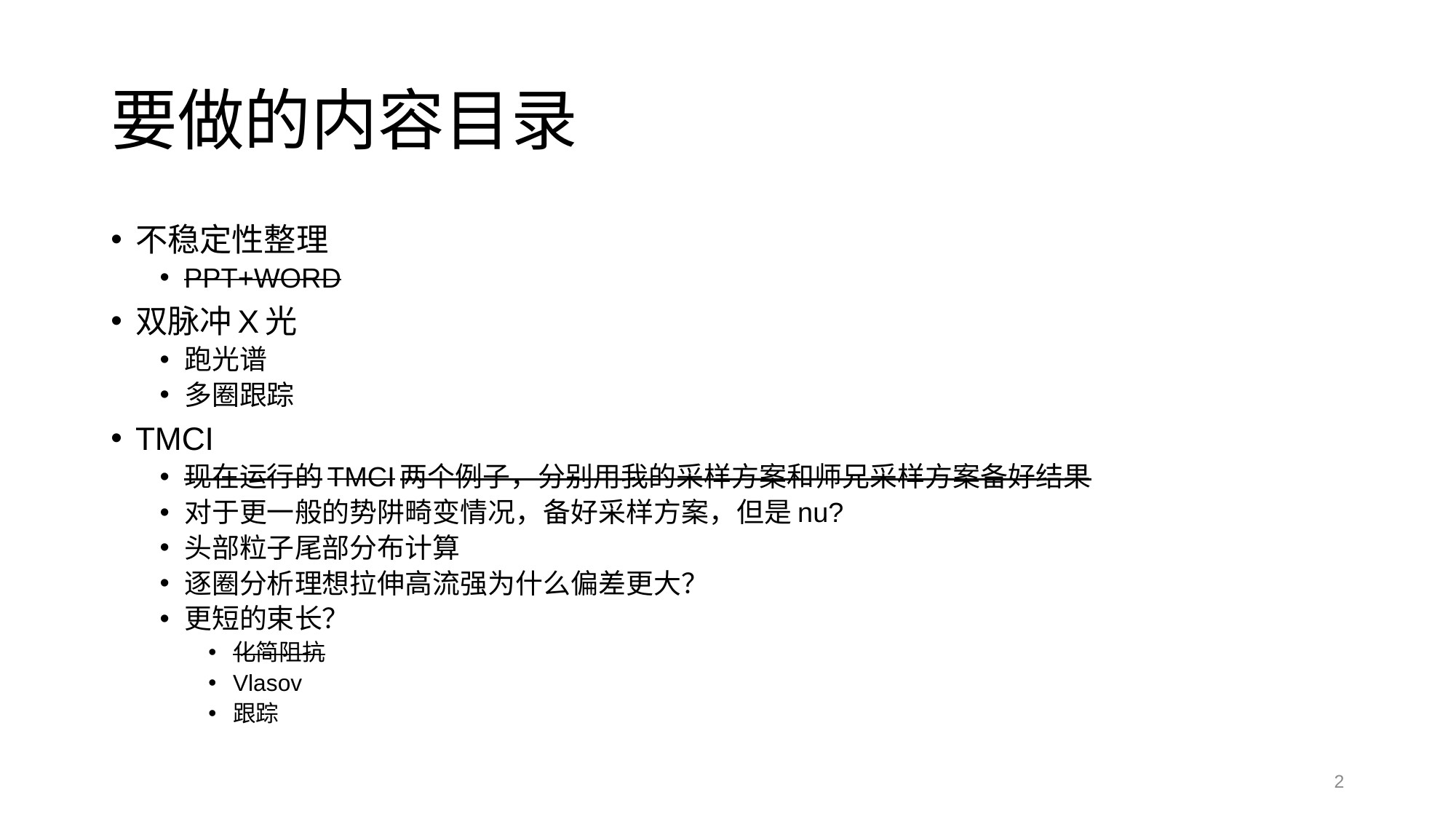

# 要做的内容目录
不稳定性整理
PPT+WORD
双脉冲X光
跑光谱
多圈跟踪
TMCI
现在运行的TMCI两个例子，分别用我的采样方案和师兄采样方案备好结果
对于更一般的势阱畸变情况，备好采样方案，但是nu?
头部粒子尾部分布计算
逐圈分析理想拉伸高流强为什么偏差更大？
更短的束长？
化简阻抗
Vlasov
跟踪
2